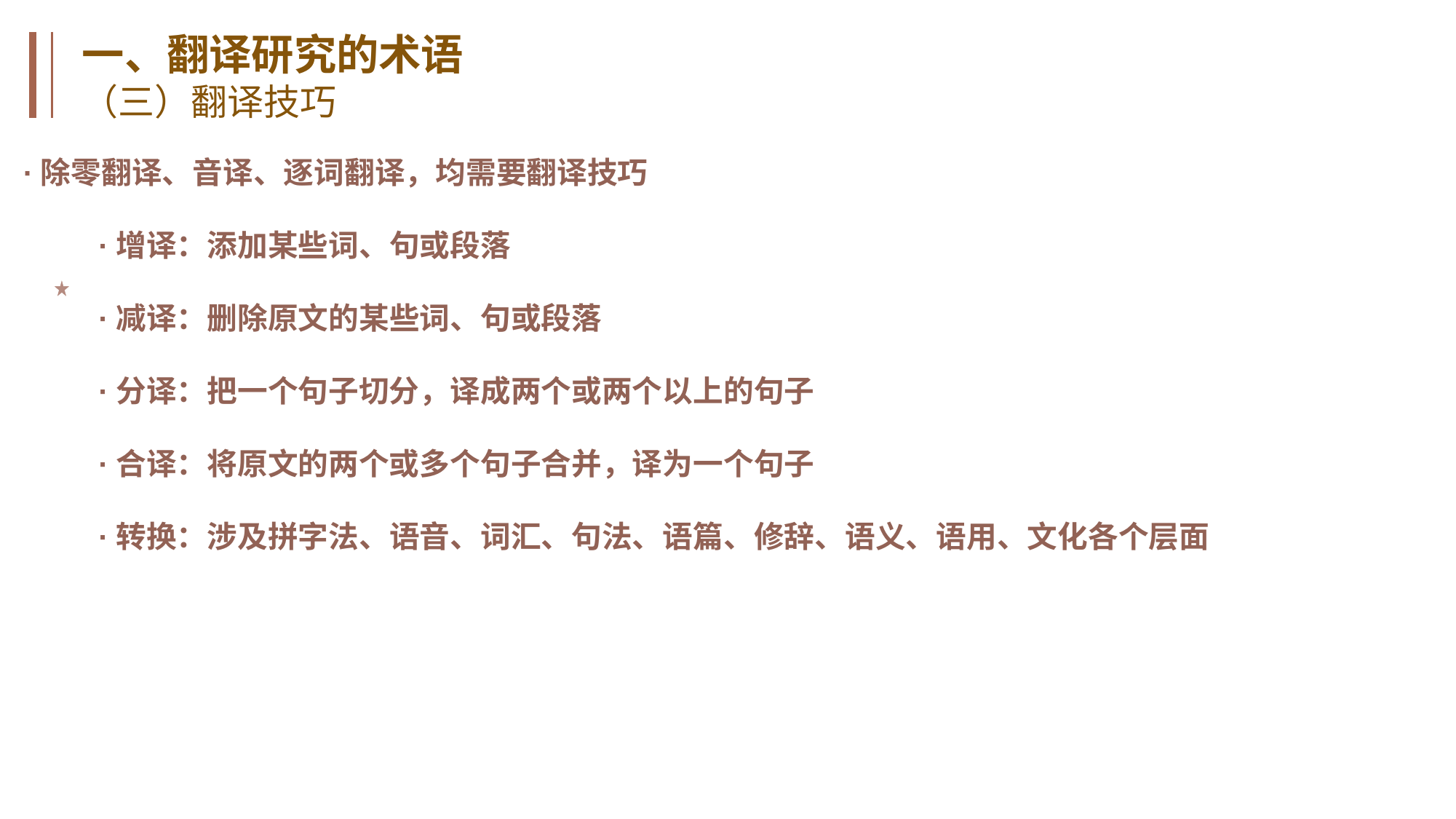

一、翻译研究的术语
（三）翻译技巧
·除零翻译、音译、逐词翻译，均需要翻译技巧

         ·增译：添加某些词、句或段落

         ·减译：删除原文的某些词、句或段落

         ·分译：把一个句子切分，译成两个或两个以上的句子

         ·合译：将原文的两个或多个句子合并，译为一个句子

         ·转换：涉及拼字法、语音、词汇、句法、语篇、修辞、语义、语用、文化各个层面